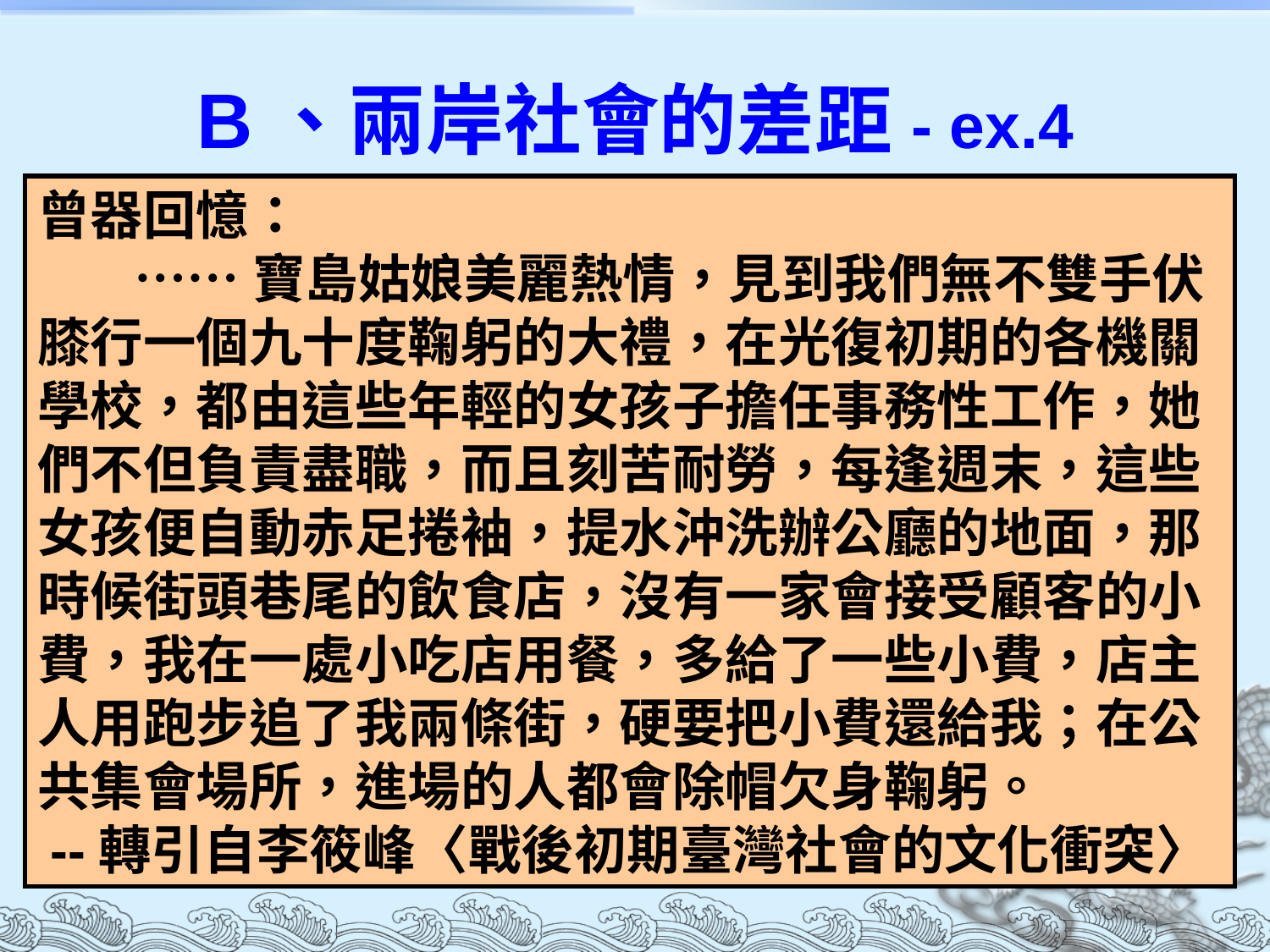

# B、兩岸社會的差距- ex.4
曾器回憶：
        ……寶島姑娘美麗熱情，見到我們無不雙手伏膝行一個九十度鞠躬的大禮，在光復初期的各機關學校，都由這些年輕的女孩子擔任事務性工作，她們不但負責盡職，而且刻苦耐勞，每逢週末，這些女孩便自動赤足捲袖，提水沖洗辦公廳的地面，那時候街頭巷尾的飲食店，沒有一家會接受顧客的小費，我在一處小吃店用餐，多給了一些小費，店主人用跑步追了我兩條街，硬要把小費還給我；在公共集會場所，進場的人都會除帽欠身鞠躬。
--轉引自李筱峰〈戰後初期臺灣社會的文化衝突〉